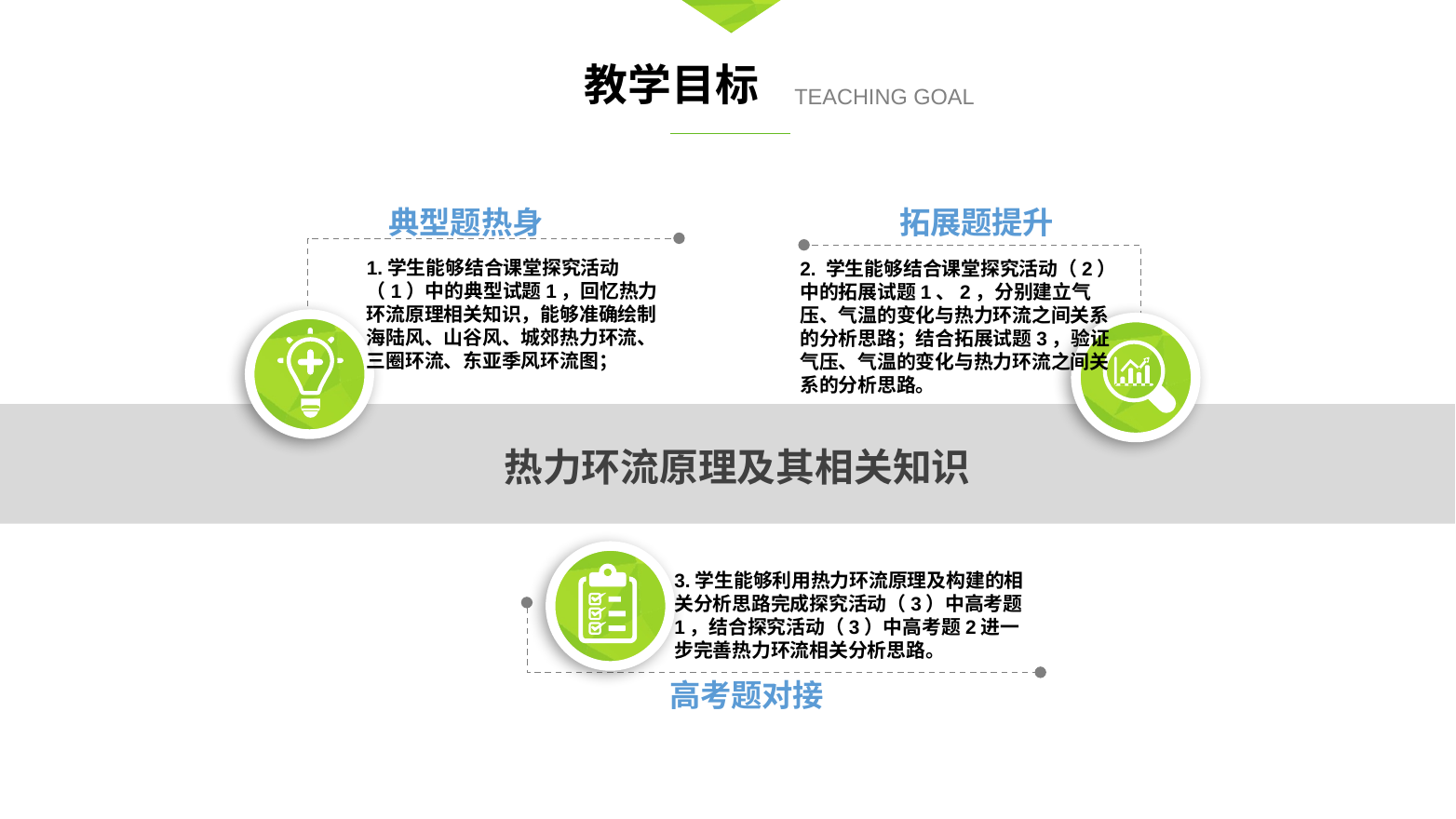

教学目标
TEACHING GOAL
典型题热身
拓展题提升

1.学生能够结合课堂探究活动（1）中的典型试题1，回忆热力环流原理相关知识，能够准确绘制海陆风、山谷风、城郊热力环流、三圈环流、东亚季风环流图；
2. 学生能够结合课堂探究活动（2）中的拓展试题1、2，分别建立气压、气温的变化与热力环流之间关系的分析思路；结合拓展试题3，验证气压、气温的变化与热力环流之间关系的分析思路。

热力环流原理及其相关知识

3.学生能够利用热力环流原理及构建的相关分析思路完成探究活动（3）中高考题1，结合探究活动（3）中高考题2进一步完善热力环流相关分析思路。

高考题对接